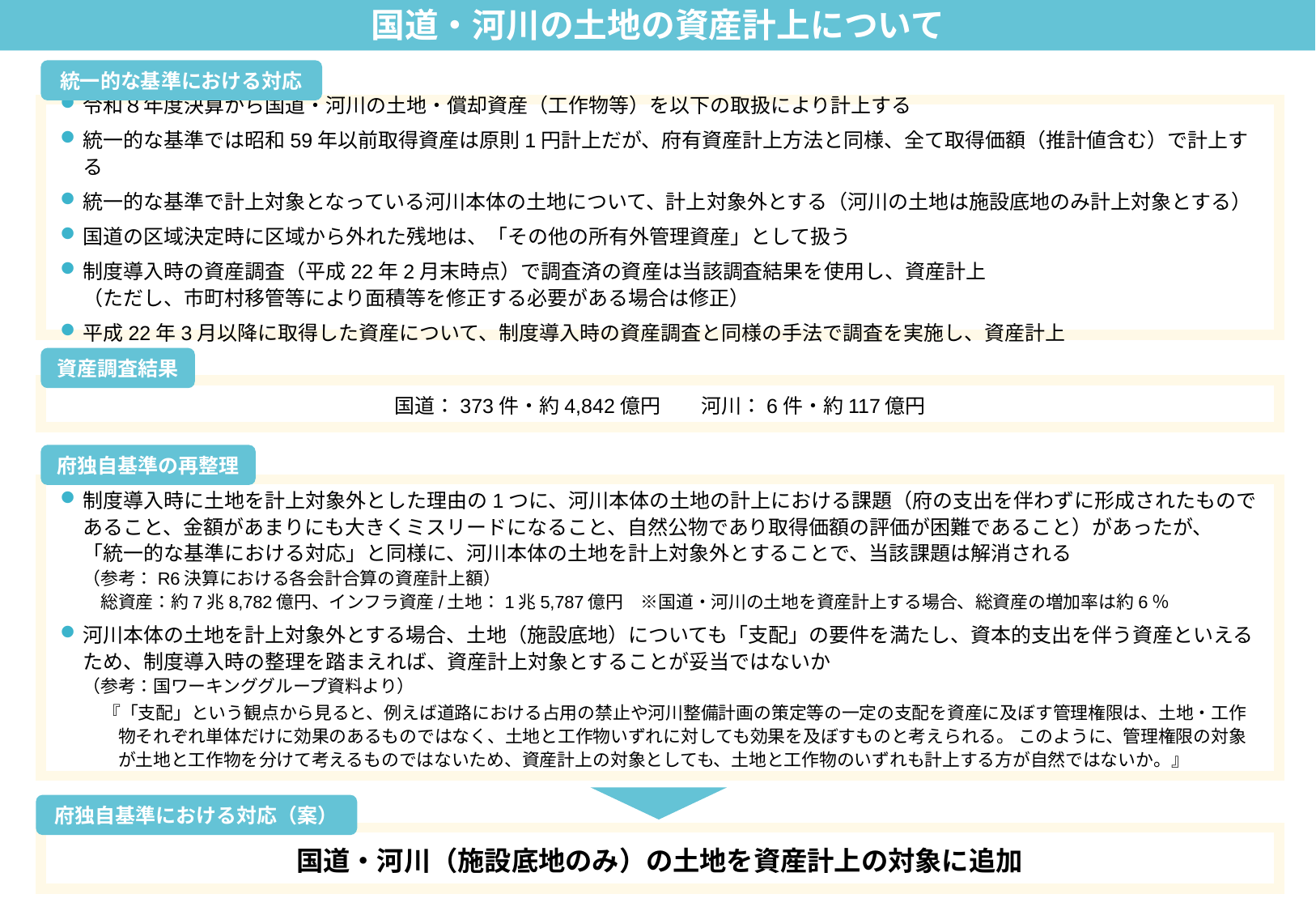

国道・河川の土地の資産計上について
統一的な基準における対応
令和８年度決算から国道・河川の土地・償却資産（工作物等）を以下の取扱により計上する
統一的な基準では昭和59年以前取得資産は原則1円計上だが、府有資産計上方法と同様、全て取得価額（推計値含む）で計上する
統一的な基準で計上対象となっている河川本体の土地について、計上対象外とする（河川の土地は施設底地のみ計上対象とする）
国道の区域決定時に区域から外れた残地は、「その他の所有外管理資産」として扱う
制度導入時の資産調査（平成22年2月末時点）で調査済の資産は当該調査結果を使用し、資産計上
（ただし、市町村移管等により面積等を修正する必要がある場合は修正）
平成22年3月以降に取得した資産について、制度導入時の資産調査と同様の手法で調査を実施し、資産計上
資産調査結果
国道：373件・約4,842億円　　河川：6件・約117億円
府独自基準の再整理
制度導入時に土地を計上対象外とした理由の1つに、河川本体の土地の計上における課題（府の支出を伴わずに形成されたものであること、金額があまりにも大きくミスリードになること、自然公物であり取得価額の評価が困難であること）があったが、
「統一的な基準における対応」と同様に、河川本体の土地を計上対象外とすることで、当該課題は解消される
（参考：R6決算における各会計合算の資産計上額）
　総資産：約7兆8,782億円、インフラ資産/土地：1兆5,787億円　※国道・河川の土地を資産計上する場合、総資産の増加率は約6％
河川本体の土地を計上対象外とする場合、土地（施設底地）についても「支配」の要件を満たし、資本的支出を伴う資産といえるため、制度導入時の整理を踏まえれば、資産計上対象とすることが妥当ではないか
（参考：国ワーキンググループ資料より）
　『「支配」という観点から見ると、例えば道路における占用の禁止や河川整備計画の策定等の一定の支配を資産に及ぼす管理権限は、土地・工作
　　物それぞれ単体だけに効果のあるものではなく、土地と工作物いずれに対しても効果を及ぼすものと考えられる。 このように、管理権限の対象
　　が土地と工作物を分けて考えるものではないため、資産計上の対象としても、土地と工作物のいずれも計上する方が自然ではないか。』

府独自基準における対応（案）
国道・河川（施設底地のみ）の土地を資産計上の対象に追加